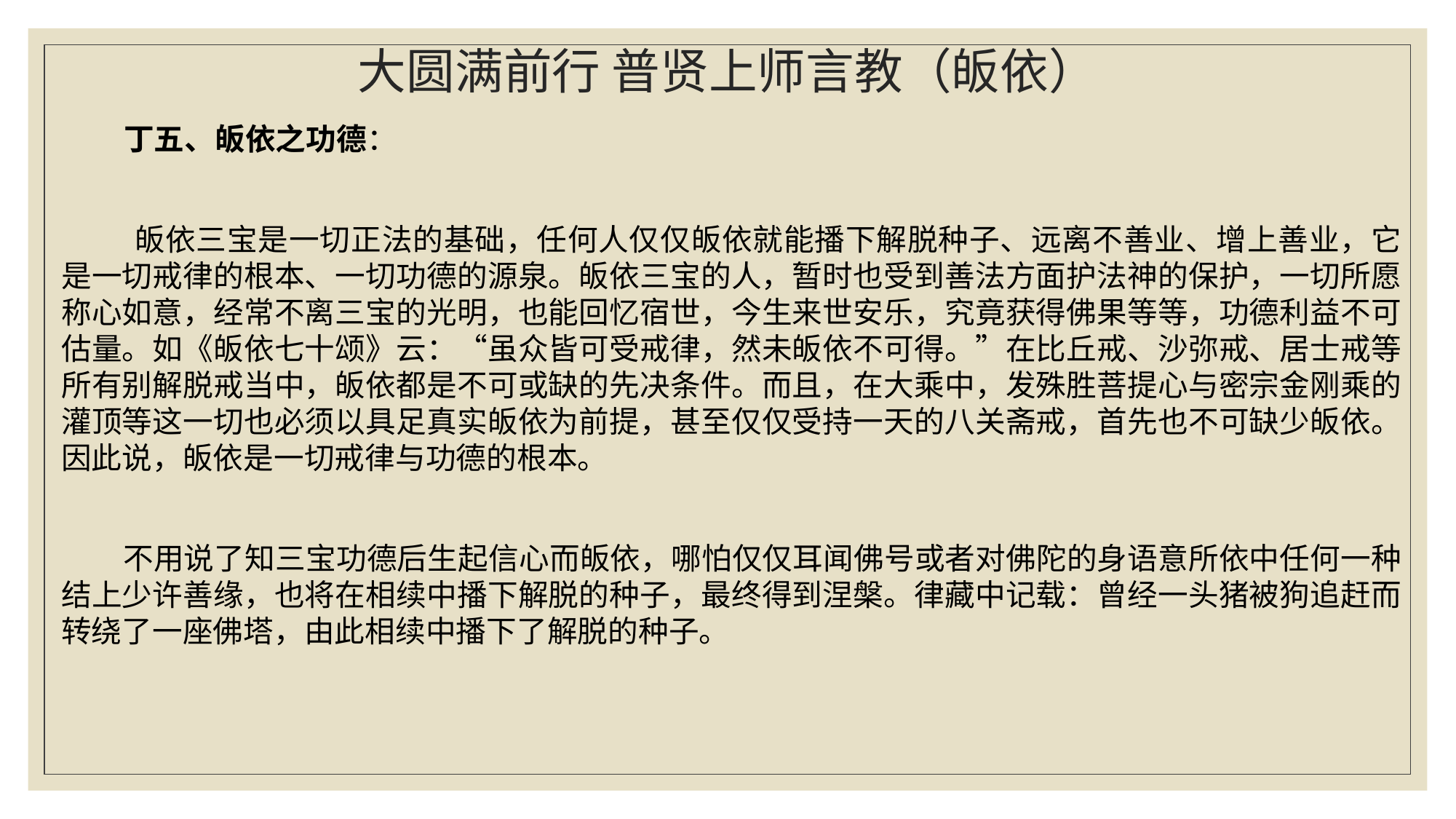

# 大圆满前行 普贤上师言教（皈依）
        丁五、皈依之功德：

         皈依三宝是一切正法的基础，任何人仅仅皈依就能播下解脱种子、远离不善业、增上善业，它是一切戒律的根本、一切功德的源泉。皈依三宝的人，暂时也受到善法方面护法神的保护，一切所愿称心如意，经常不离三宝的光明，也能回忆宿世，今生来世安乐，究竟获得佛果等等，功德利益不可估量。如《皈依七十颂》云：“虽众皆可受戒律，然未皈依不可得。”在比丘戒、沙弥戒、居士戒等所有别解脱戒当中，皈依都是不可或缺的先决条件。而且，在大乘中，发殊胜菩提心与密宗金刚乘的灌顶等这一切也必须以具足真实皈依为前提，甚至仅仅受持一天的八关斋戒，首先也不可缺少皈依。因此说，皈依是一切戒律与功德的根本。

        不用说了知三宝功德后生起信心而皈依，哪怕仅仅耳闻佛号或者对佛陀的身语意所依中任何一种结上少许善缘，也将在相续中播下解脱的种子，最终得到涅槃。律藏中记载：曾经一头猪被狗追赶而转绕了一座佛塔，由此相续中播下了解脱的种子。